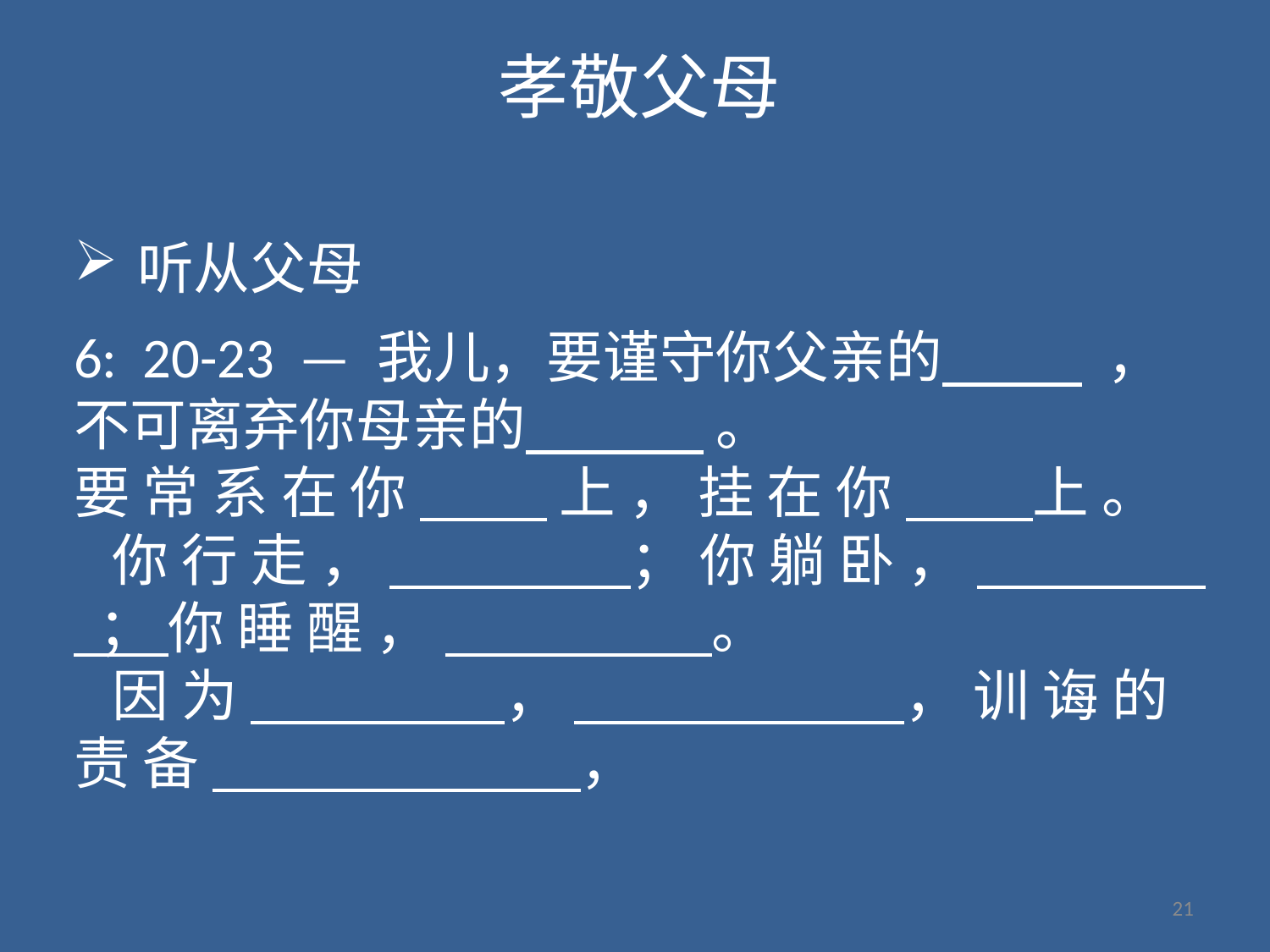

孝敬父母

听从父母
6:  20-23  — 我儿，要谨守你父亲的             ，不可离弃你母亲的               。
要 常 系 在 你            上 ， 挂 在 你           上 。
  你 行 走 ，                    ； 你 躺 卧 ，                      ； 你 睡 醒 ，                      。
  因 为                     ，                           ， 训 诲 的 责 备                              ，

21